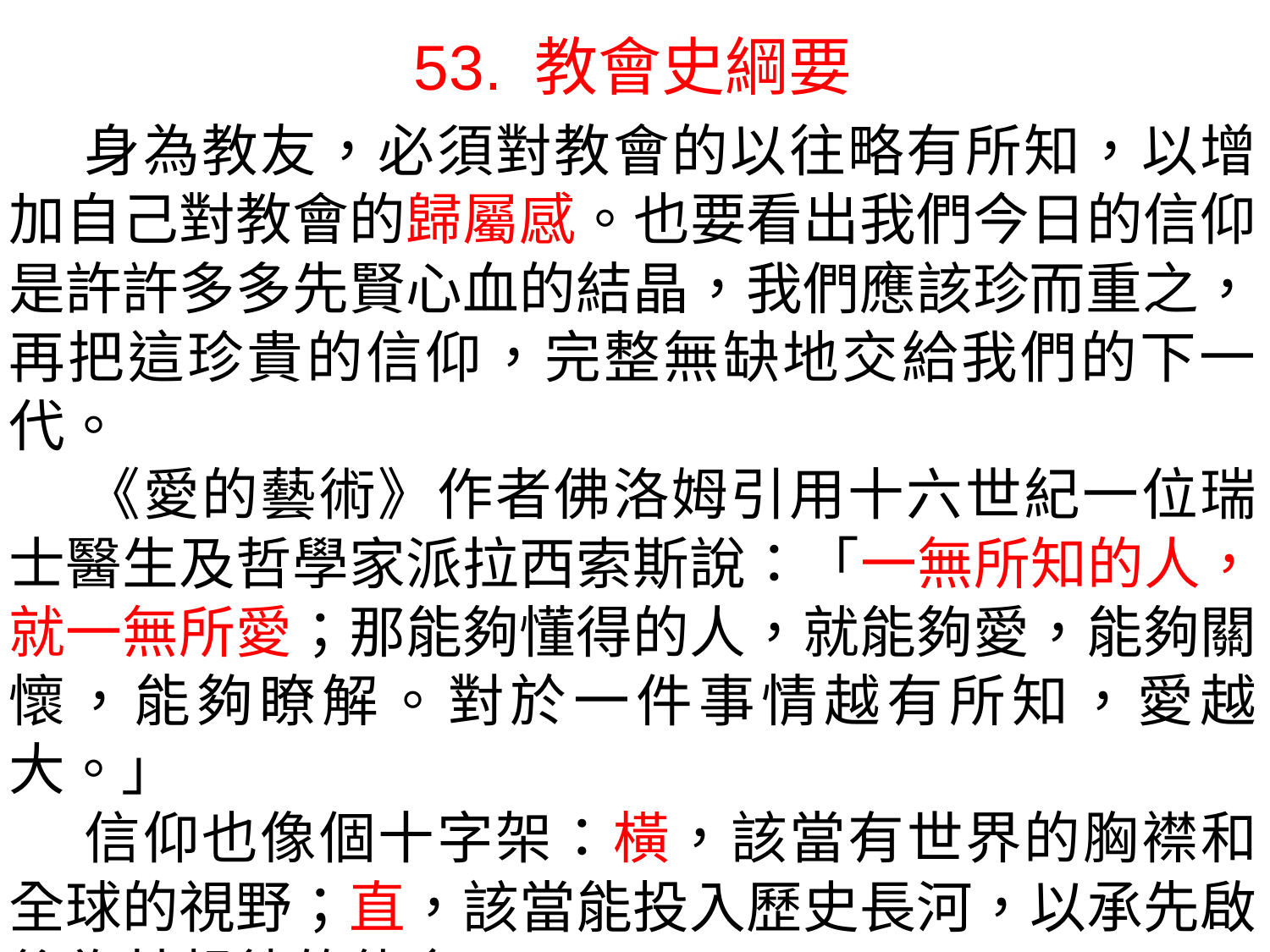

53. 教會史綱要
    身為教友，必須對教會的以往略有所知，以增加自己對教會的歸屬感。也要看出我們今日的信仰是許許多多先賢心血的結晶，我們應該珍而重之，再把這珍貴的信仰，完整無缺地交給我們的下一代。
    《愛的藝術》作者佛洛姆引用十六世紀一位瑞士醫生及哲學家派拉西索斯說：「一無所知的人，就一無所愛；那能夠懂得的人，就能夠愛，能夠關懷，能夠瞭解。對於一件事情越有所知，愛越大。」
    信仰也像個十字架：橫，該當有世界的胸襟和全球的視野；直，該當能投入歷史長河，以承先啟後為基督徒的使命。